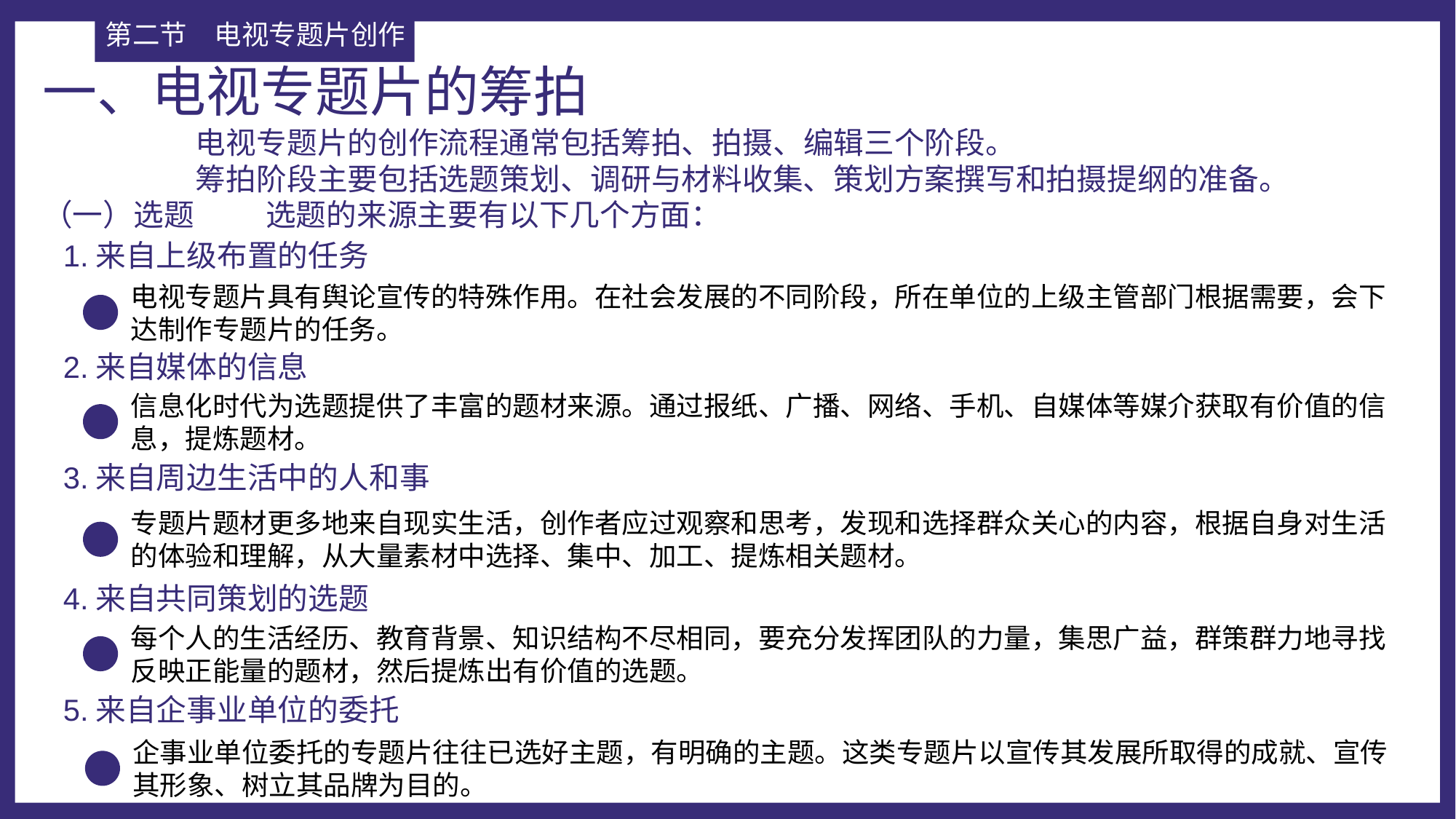

第二节	电视专题片创作
一、电视专题片的筹拍
电视专题片的创作流程通常包括筹拍、拍摄、编辑三个阶段。
筹拍阶段主要包括选题策划、调研与材料收集、策划方案撰写和拍摄提纲的准备。
（一）选题
选题的来源主要有以下几个方面：
1.来自上级布置的任务
电视专题片具有舆论宣传的特殊作用。在社会发展的不同阶段，所在单位的上级主管部门根据需要，会下达制作专题片的任务。

2.来自媒体的信息
信息化时代为选题提供了丰富的题材来源。通过报纸、广播、网络、手机、自媒体等媒介获取有价值的信息，提炼题材。

3.来自周边生活中的人和事
专题片题材更多地来自现实生活，创作者应过观察和思考，发现和选择群众关心的内容，根据自身对生活的体验和理解，从大量素材中选择、集中、加工、提炼相关题材。

4.来自共同策划的选题
每个人的生活经历、教育背景、知识结构不尽相同，要充分发挥团队的力量，集思广益，群策群力地寻找反映正能量的题材，然后提炼出有价值的选题。

5.来自企事业单位的委托
企事业单位委托的专题片往往已选好主题，有明确的主题。这类专题片以宣传其发展所取得的成就、宣传其形象、树立其品牌为目的。